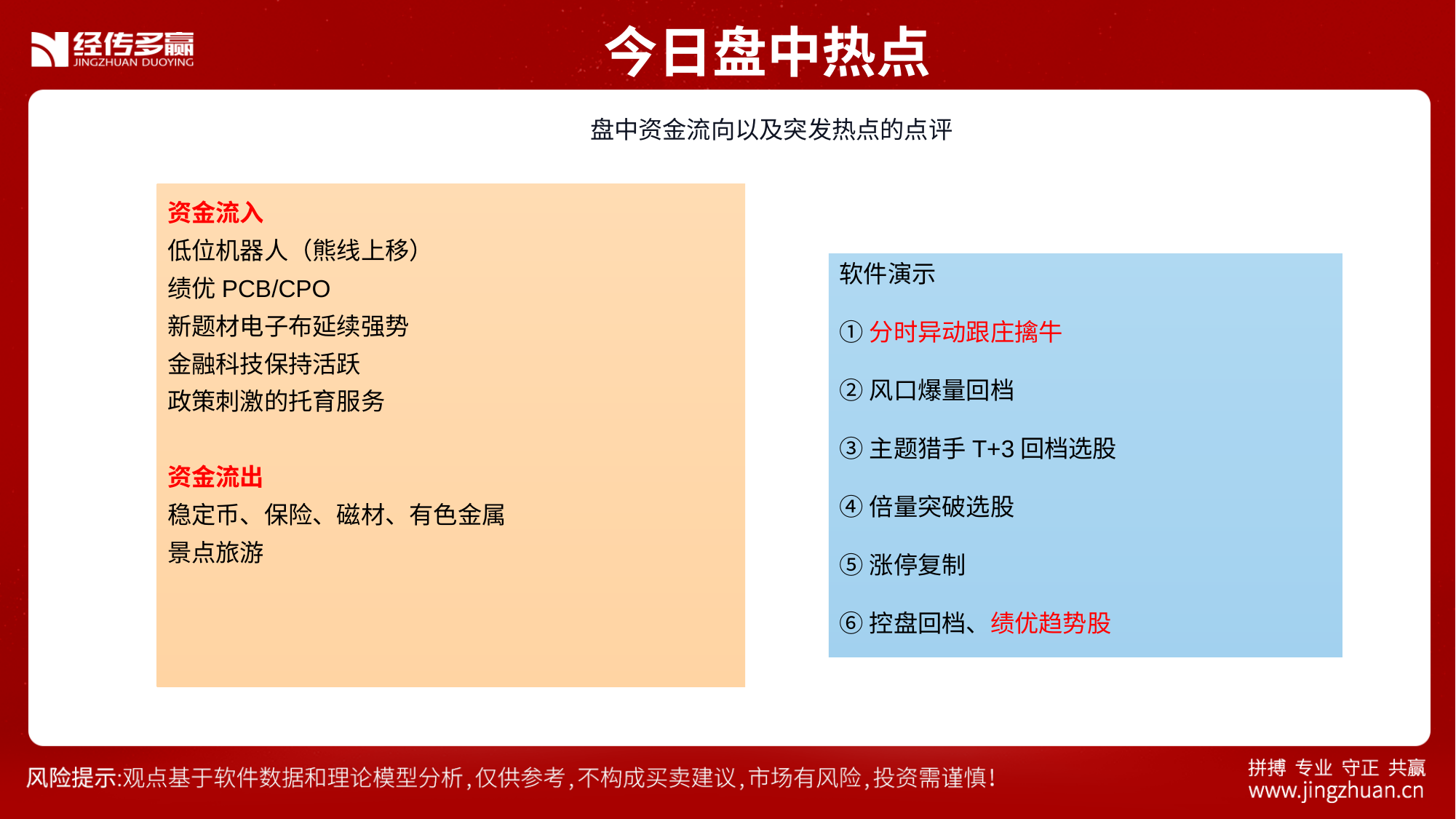

今日盘中热点
          盘中资金流向以及突发热点的点评

资金流入
低位机器人（熊线上移）
绩优PCB/CPO
新题材电子布延续强势
金融科技保持活跃
政策刺激的托育服务

资金流出
稳定币、保险、磁材、有色金属
景点旅游

软件演示

①分时异动跟庄擒牛

②风口爆量回档

③主题猎手T+3回档选股

④倍量突破选股

⑤涨停复制

⑥控盘回档、绩优趋势股